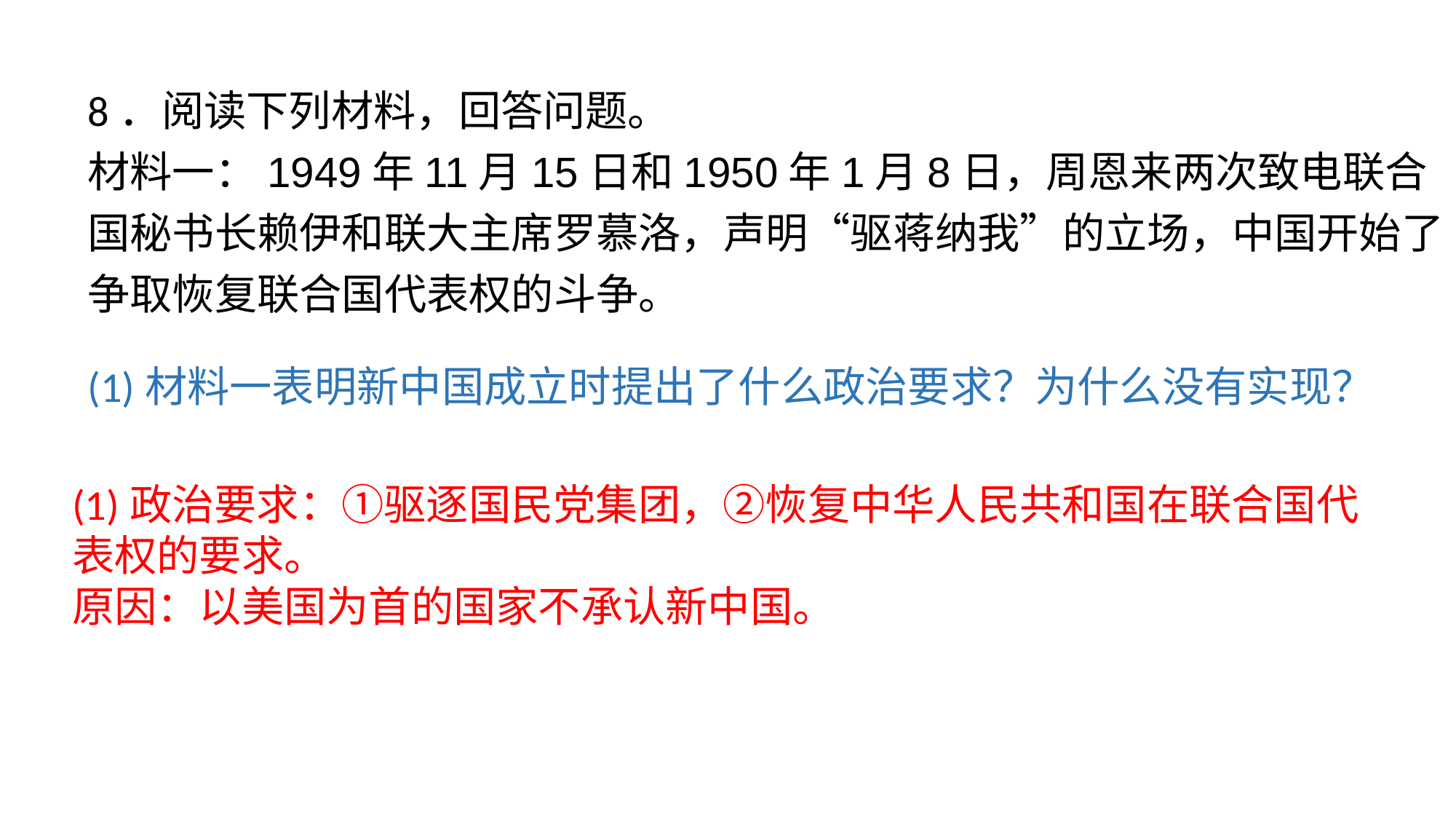

8．阅读下列材料，回答问题。
材料一：1949年11月15日和1950年1月8日，周恩来两次致电联合国秘书长赖伊和联大主席罗慕洛，声明“驱蒋纳我”的立场，中国开始了争取恢复联合国代表权的斗争。
(1)材料一表明新中国成立时提出了什么政治要求？为什么没有实现？
(1)政治要求：①驱逐国民党集团，②恢复中华人民共和国在联合国代表权的要求。
原因：以美国为首的国家不承认新中国。